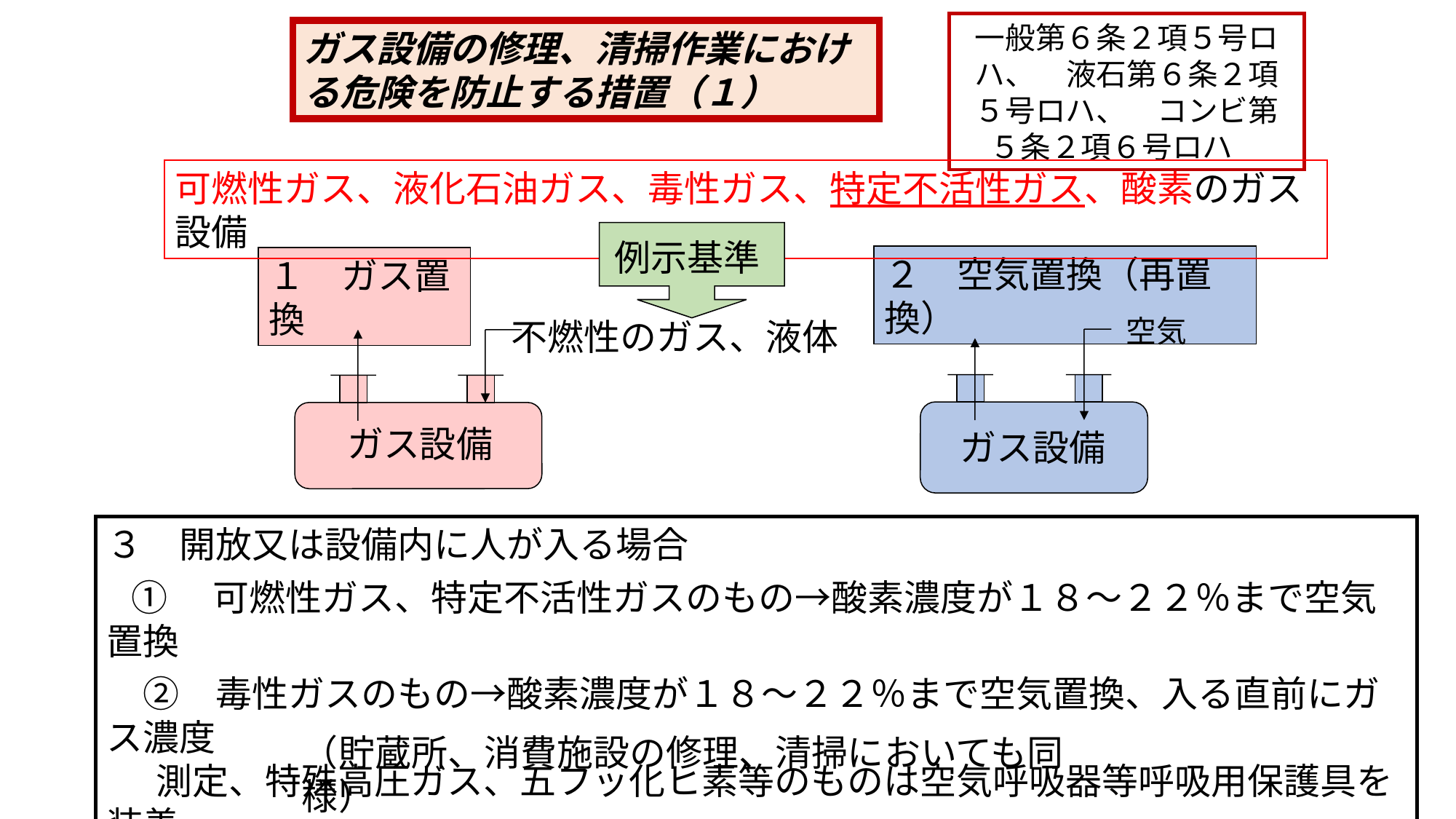

一般第６条２項５号ロハ、　液石第６条２項５号ロハ、　コンビ第５条２項６号ロハ
ガス設備の修理、清掃作業における危険を防止する措置（１）
可燃性ガス、液化石油ガス、毒性ガス、特定不活性ガス、酸素のガス設備

例示基準
２　空気置換（再置換）
１　ガス置換
空気
不燃性のガス、液体

ガス設備
ガス設備
３　開放又は設備内に人が入る場合
   ①　可燃性ガス、特定不活性ガスのもの→酸素濃度が１８～２２％まで空気置換
　②　毒性ガスのもの→酸素濃度が１８～２２％まで空気置換、入る直前にガス濃度
     測定、特殊高圧ガス、五フッ化ヒ素等のものは空気呼吸器等呼吸用保護具を装着
（貯蔵所、消費施設の修理、清掃においても同様）